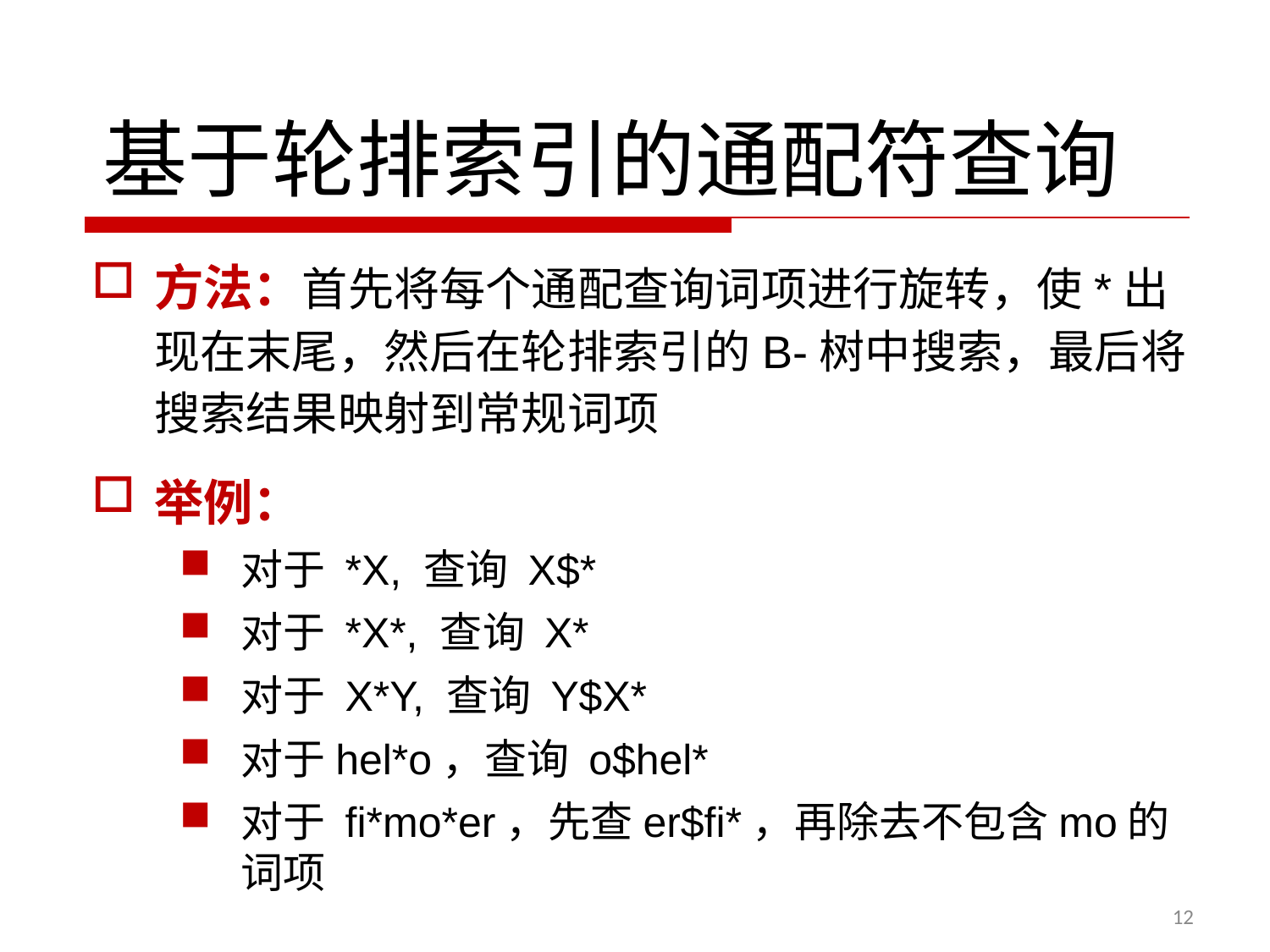

基于轮排索引的通配符查询
方法：首先将每个通配查询词项进行旋转，使*出现在末尾，然后在轮排索引的B-树中搜索，最后将搜索结果映射到常规词项
举例：
对于 *X, 查询 X$*
对于 *X*, 查询 X*
对于 X*Y, 查询 Y$X*
对于hel*o，查询 o$hel*
对于 fi*mo*er，先查er$fi*，再除去不包含mo的词项
12